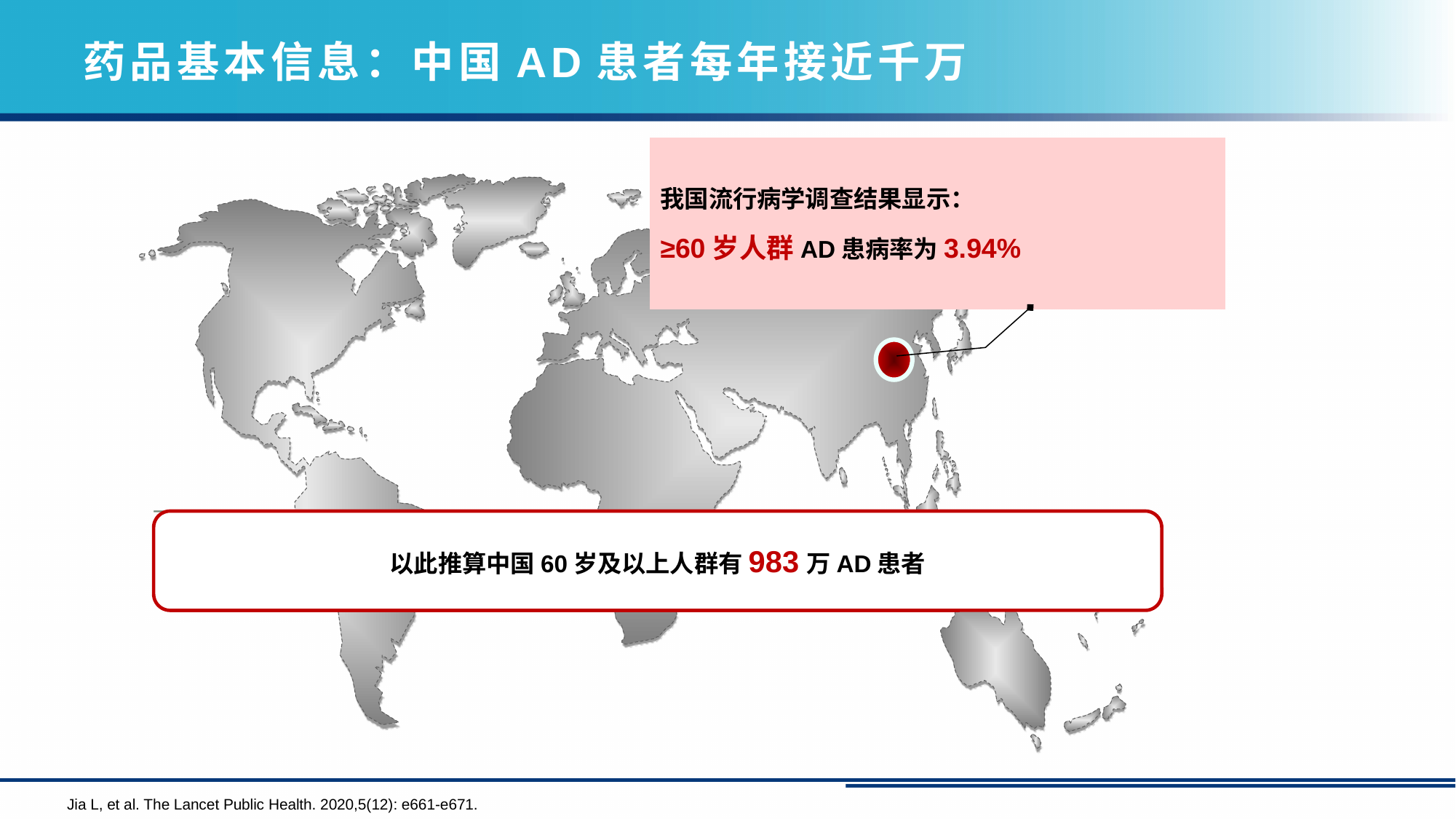

# 药品基本信息：中国AD患者每年接近千万
我国流行病学调查结果显示：
≥60岁人群AD患病率为3.94%

以此推算中国60岁及以上人群有983万AD患者
Jia L, et al. The Lancet Public Health. 2020,5(12): e661-e671.